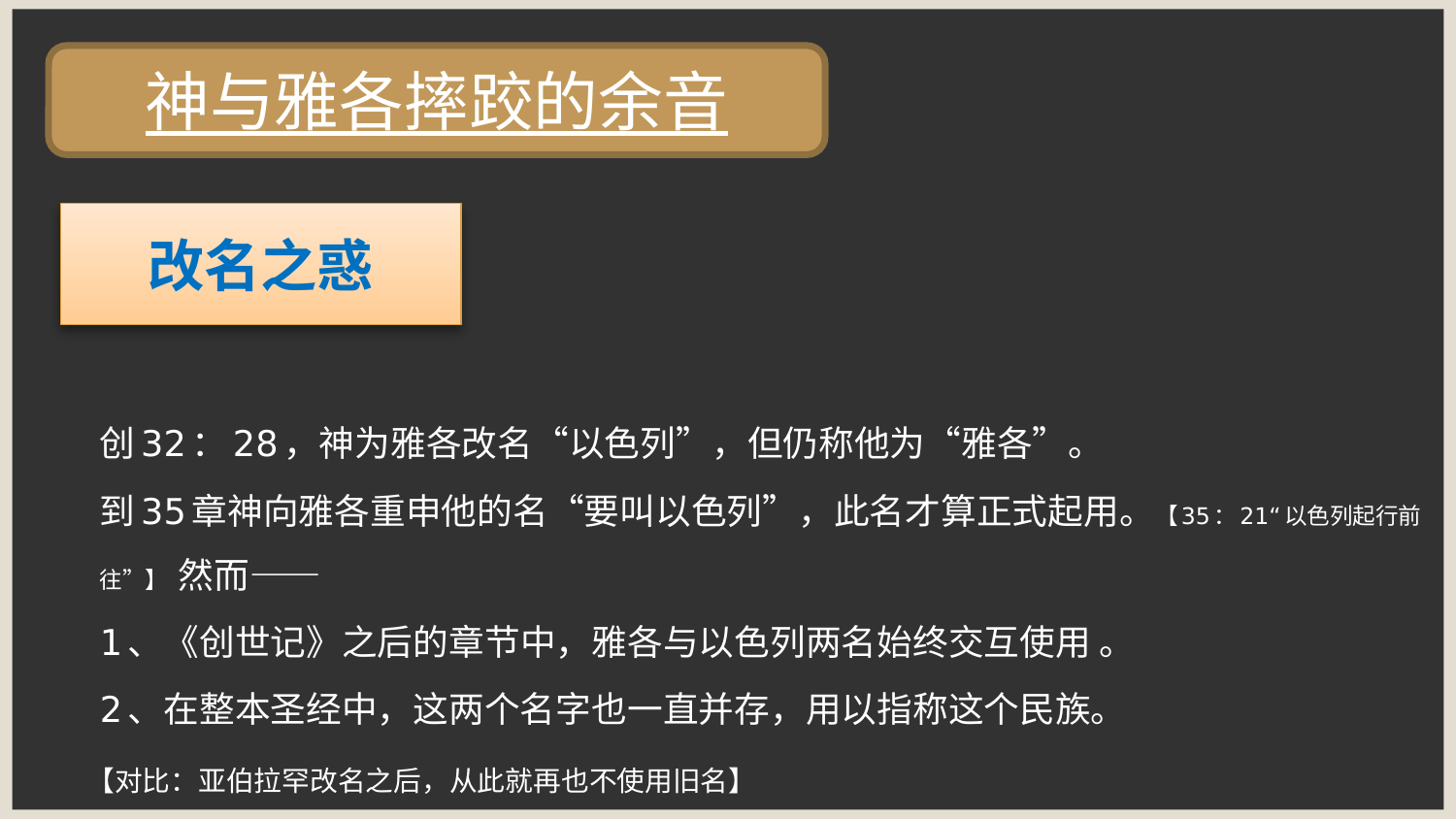

创32：28，神为雅各改名“以色列”，但仍称他为“雅各”。
到35章神向雅各重申他的名“要叫以色列”，此名才算正式起用。【35：21“以色列起行前往”】  然而——
1、《创世记》之后的章节中，雅各与以色列两名始终交互使用 。
2、在整本圣经中，这两个名字也一直并存，用以指称这个民族。

     【对比：亚伯拉罕改名之后，从此就再也不使用旧名】
神与雅各摔跤的余音
改名之惑